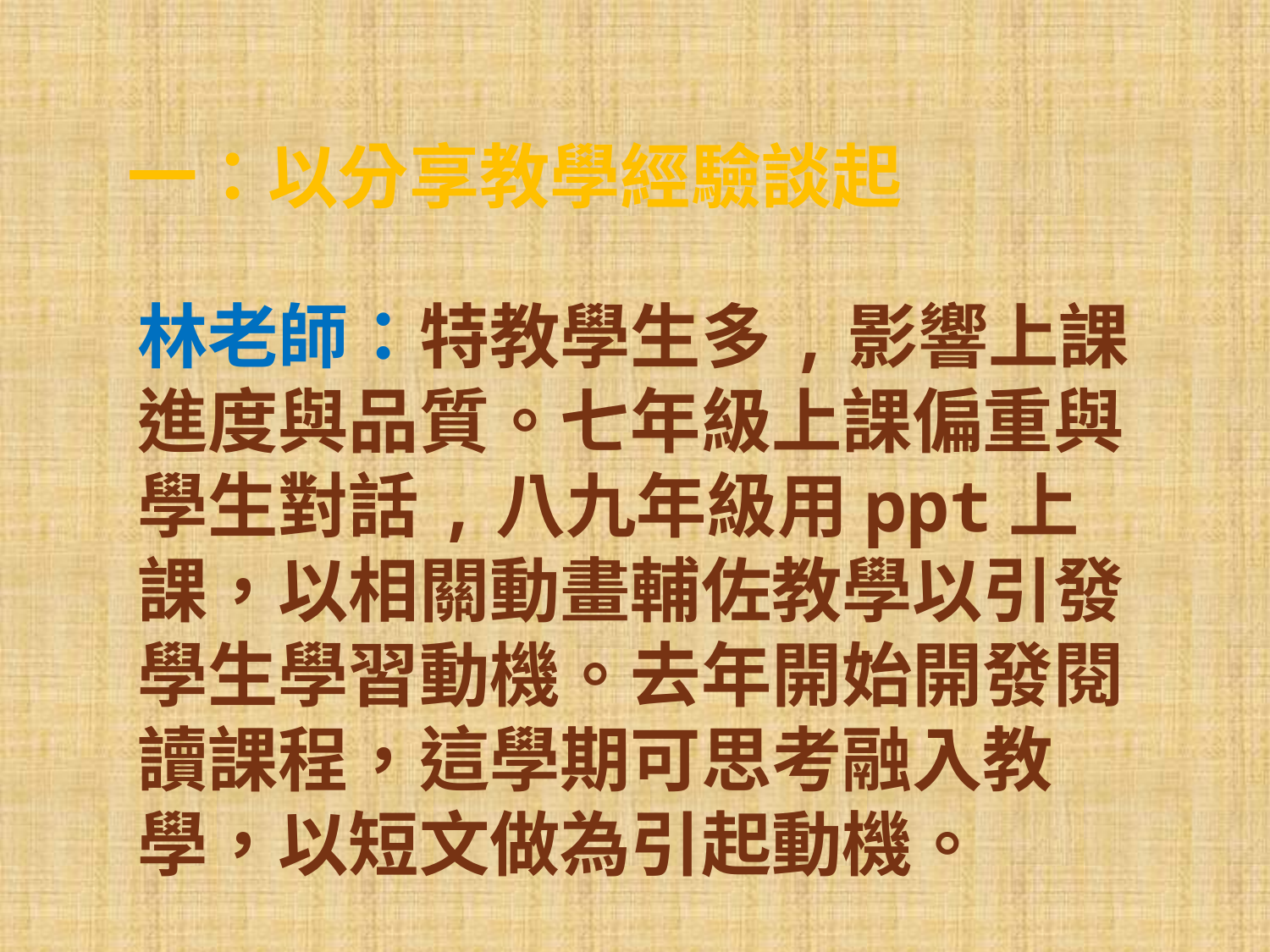

一：以分享教學經驗談起

林老師：特教學生多,影響上課進度與品質。七年級上課偏重與學生對話,八九年級用ppt上課，以相關動畫輔佐教學以引發學生學習動機。去年開始開發閱讀課程，這學期可思考融入教學，以短文做為引起動機。